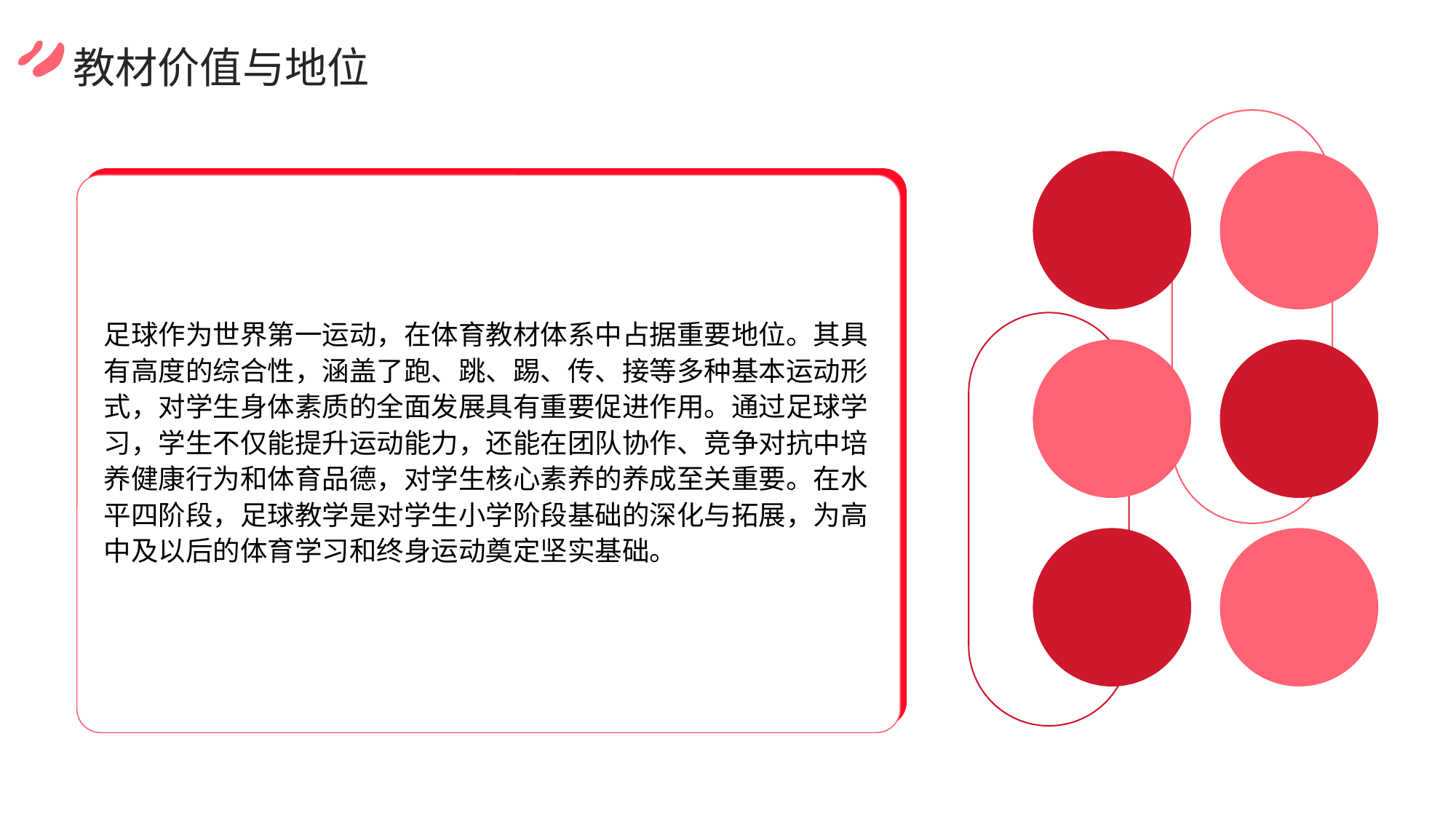

教材价值与地位

足球作为世界第一运动，在体育教材体系中占据重要地位。其具有高度的综合性，涵盖了跑、跳、踢、传、接等多种基本运动形式，对学生身体素质的全面发展具有重要促进作用。通过足球学习，学生不仅能提升运动能力，还能在团队协作、竞争对抗中培养健康行为和体育品德，对学生核心素养的养成至关重要。在水平四阶段，足球教学是对学生小学阶段基础的深化与拓展，为高中及以后的体育学习和终身运动奠定坚实基础。